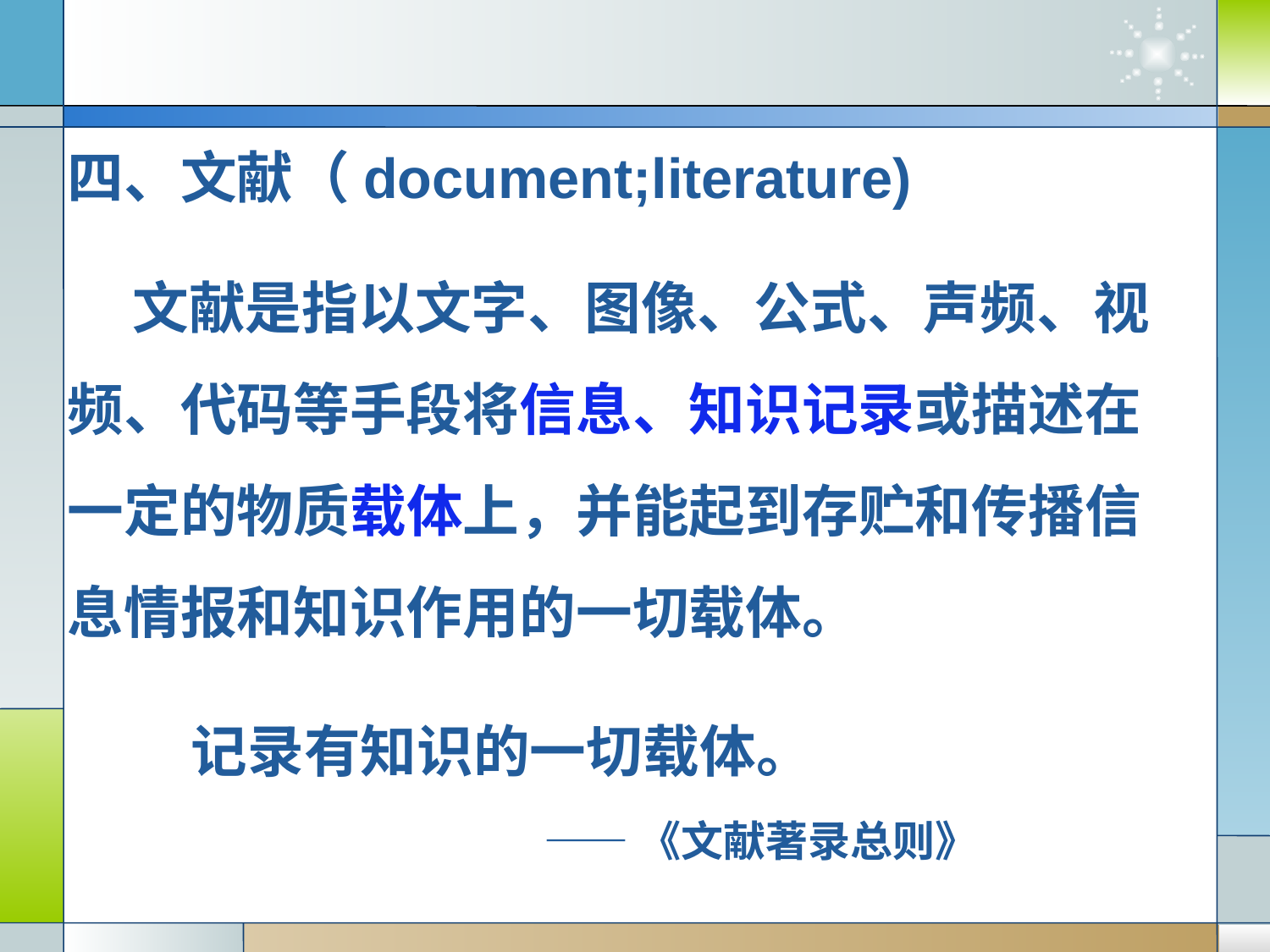

四、文献（document;literature)
    文献是指以文字、图像、公式、声频、视频、代码等手段将信息、知识记录或描述在一定的物质载体上，并能起到存贮和传播信息情报和知识作用的一切载体。

记录有知识的一切载体。
                 ——《文献著录总则》